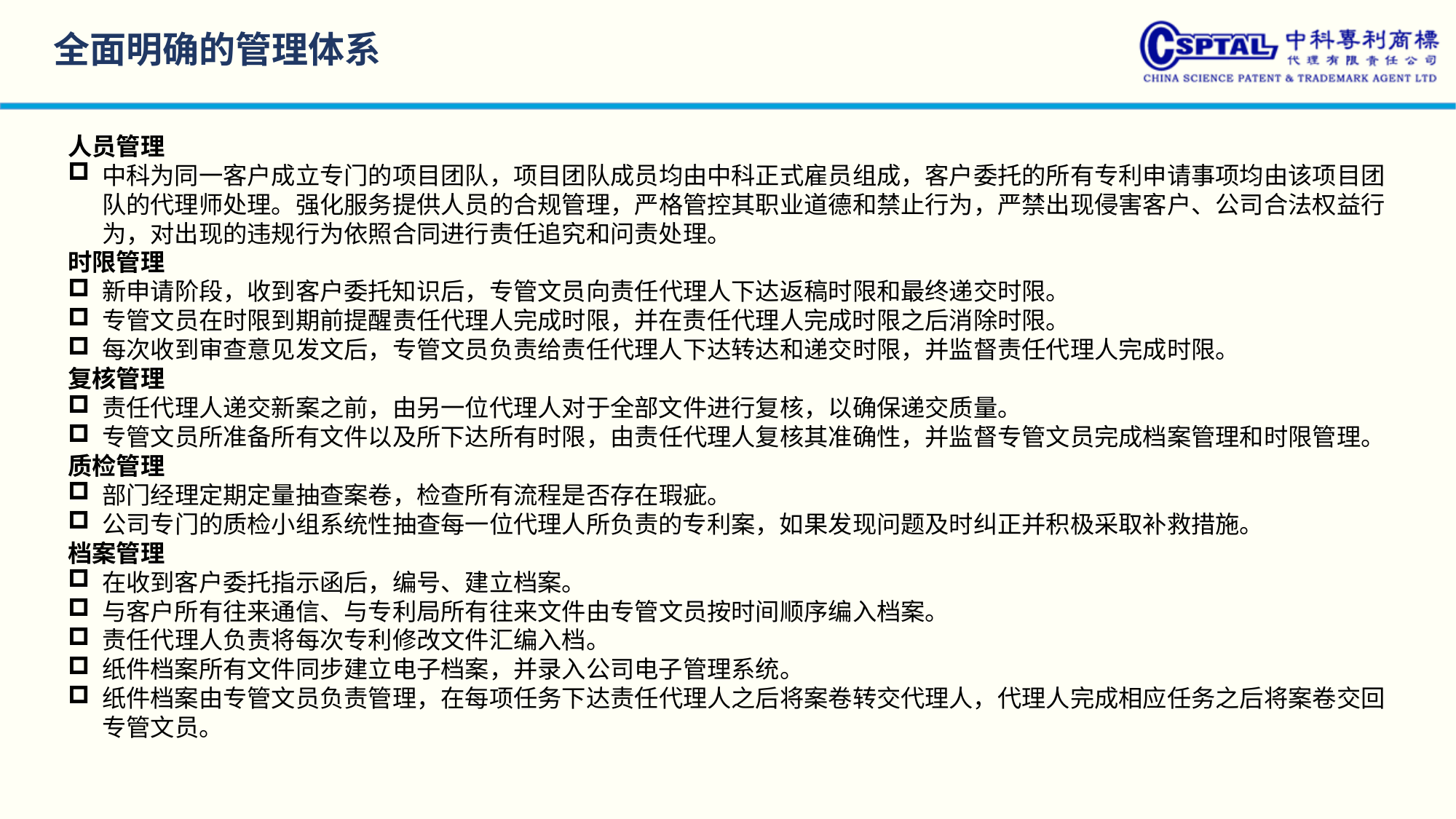

全面明确的管理体系
人员管理
中科为同一客户成立专门的项目团队，项目团队成员均由中科正式雇员组成，客户委托的所有专利申请事项均由该项目团队的代理师处理。强化服务提供人员的合规管理，严格管控其职业道德和禁止行为，严禁出现侵害客户、公司合法权益行为，对出现的违规行为依照合同进行责任追究和问责处理。
时限管理
新申请阶段，收到客户委托知识后，专管文员向责任代理人下达返稿时限和最终递交时限。
专管文员在时限到期前提醒责任代理人完成时限，并在责任代理人完成时限之后消除时限。
每次收到审查意见发文后，专管文员负责给责任代理人下达转达和递交时限，并监督责任代理人完成时限。
复核管理
责任代理人递交新案之前，由另一位代理人对于全部文件进行复核，以确保递交质量。
专管文员所准备所有文件以及所下达所有时限，由责任代理人复核其准确性，并监督专管文员完成档案管理和时限管理。
质检管理
部门经理定期定量抽查案卷，检查所有流程是否存在瑕疵。
公司专门的质检小组系统性抽查每一位代理人所负责的专利案，如果发现问题及时纠正并积极采取补救措施。
档案管理
在收到客户委托指示函后，编号、建立档案。
与客户所有往来通信、与专利局所有往来文件由专管文员按时间顺序编入档案。
责任代理人负责将每次专利修改文件汇编入档。
纸件档案所有文件同步建立电子档案，并录入公司电子管理系统。
纸件档案由专管文员负责管理，在每项任务下达责任代理人之后将案卷转交代理人，代理人完成相应任务之后将案卷交回专管文员。